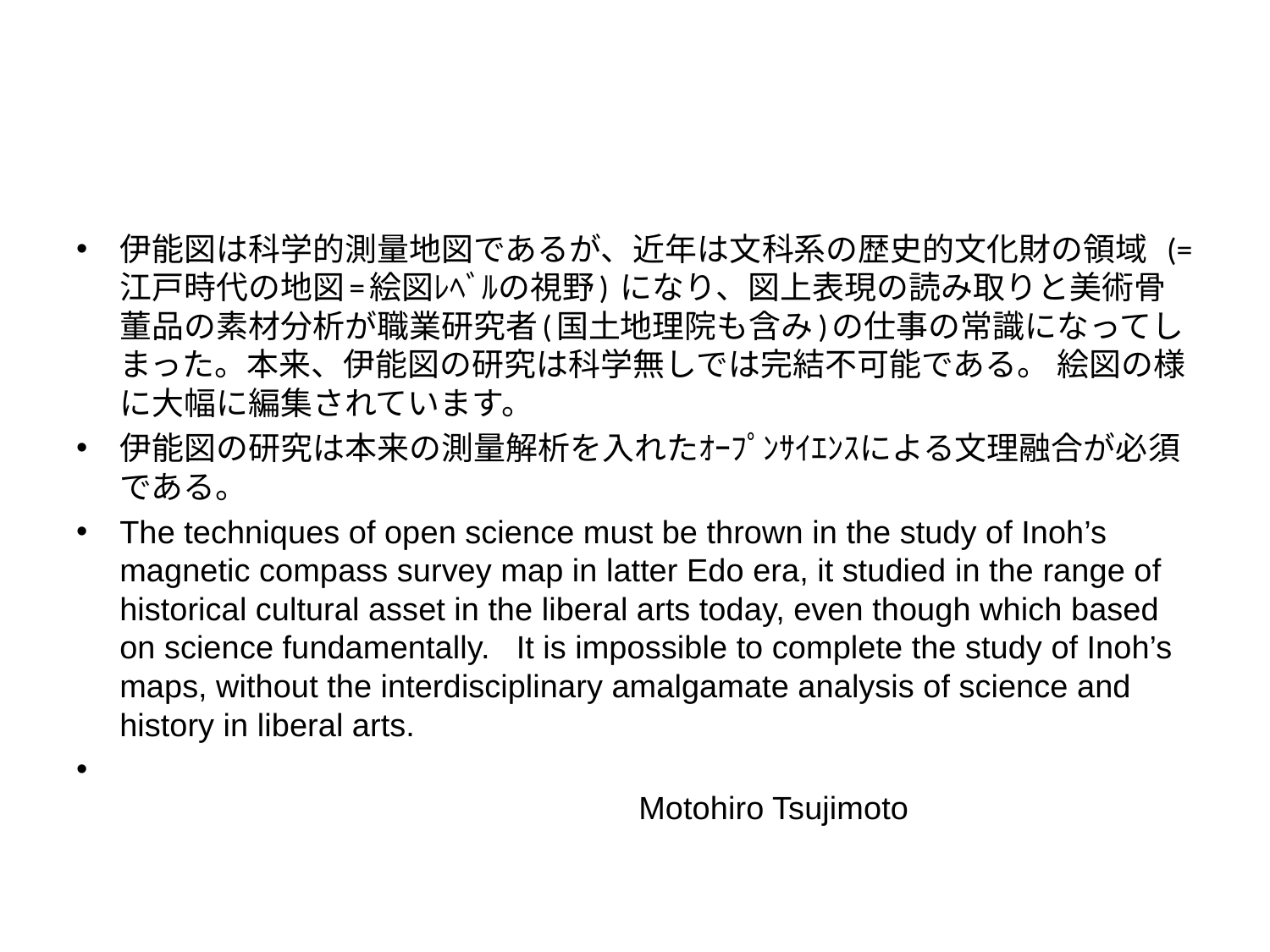

#
伊能図は科学的測量地図であるが、近年は文科系の歴史的文化財の領域  (=江戸時代の地図=絵図ﾚﾍﾞﾙの視野) になり、図上表現の読み取りと美術骨董品の素材分析が職業研究者(国土地理院も含み)の仕事の常識になってしまった。本来、伊能図の研究は科学無しでは完結不可能である。 絵図の様に大幅に編集されています。
伊能図の研究は本来の測量解析を入れたｵｰﾌﾟﾝｻｲｴﾝｽによる文理融合が必須である。
The techniques of open science must be thrown in the study of Inoh’s magnetic compass survey map in latter Edo era, it studied in the range of historical cultural asset in the liberal arts today, even though which based on science fundamentally.   It is impossible to complete the study of Inoh’s maps, without the interdisciplinary amalgamate analysis of science and history in liberal arts.
　　　　　　　　　　　　　　　　　　　　　　　　　　　　　　　　　　　　　　　　　　　　　　　　　Motohiro Tsujimoto